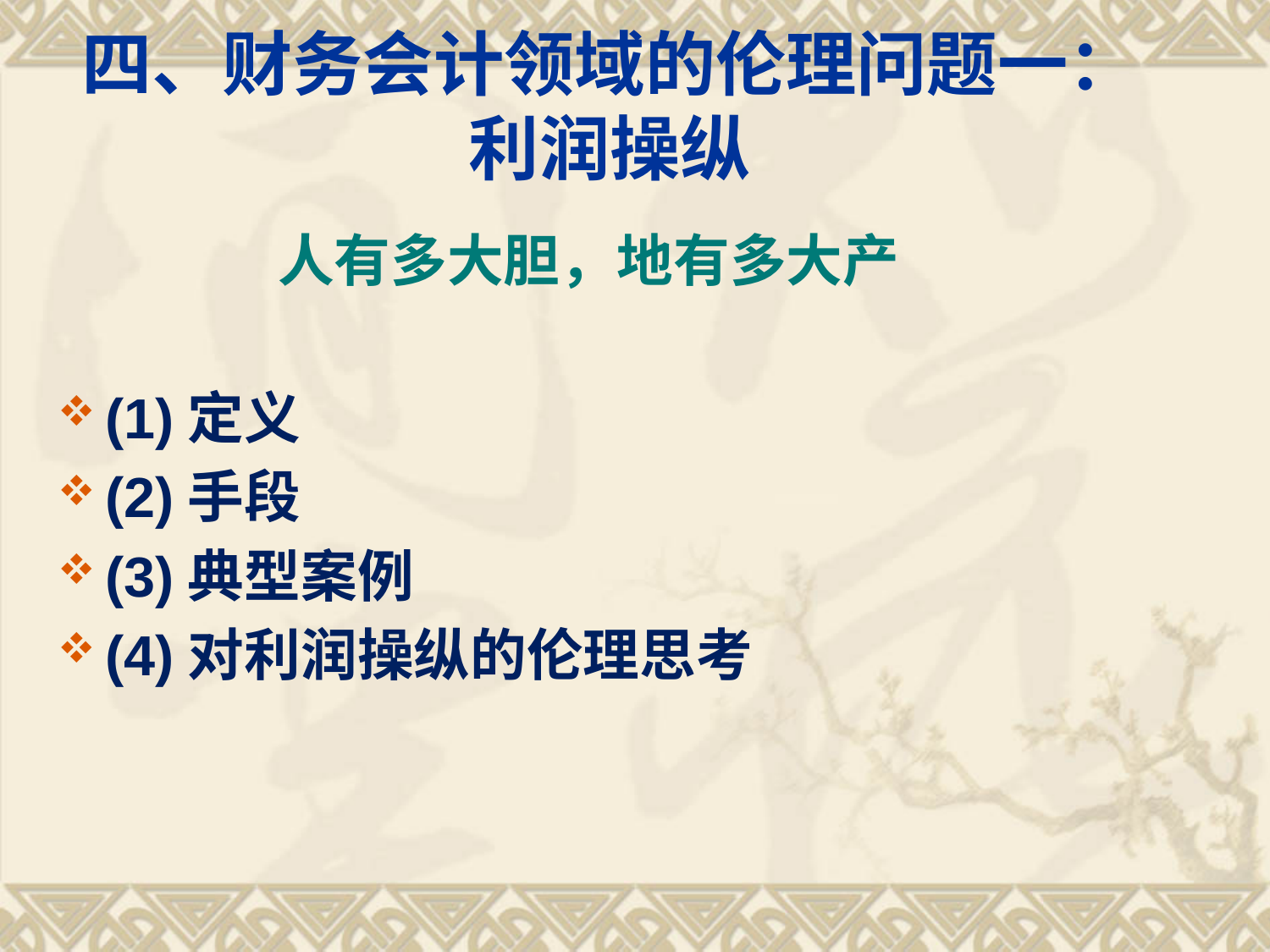

四、财务会计领域的伦理问题一：
利润操纵
                人有多大胆，地有多大产

(1)定义
(2)手段
(3)典型案例
(4)对利润操纵的伦理思考